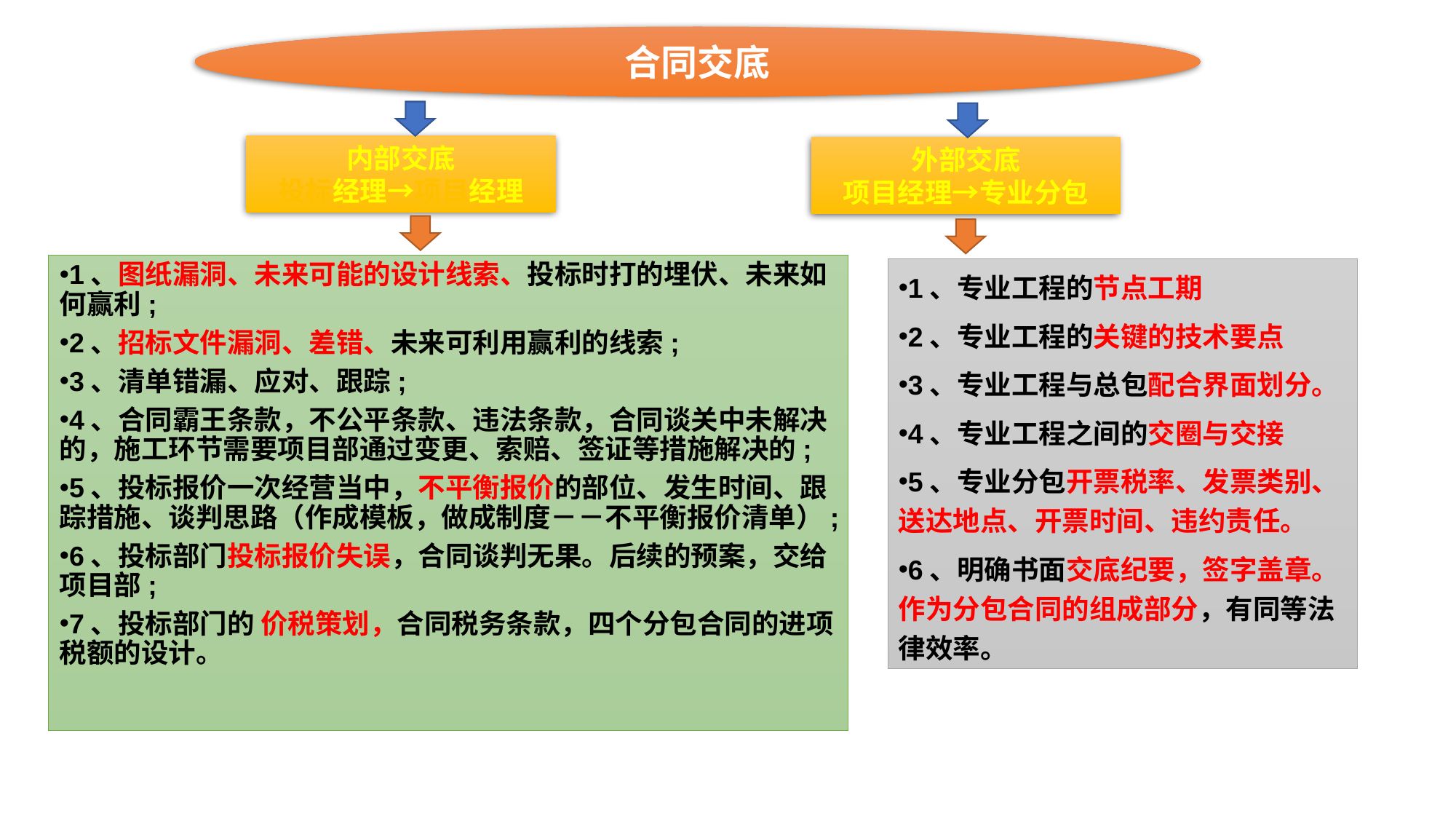

合同交底

内部交底
投标经理→项目经理
外部交底
项目经理→专业分包

1、图纸漏洞、未来可能的设计线索、投标时打的埋伏、未来如何赢利;
2、招标文件漏洞、差错、未来可利用赢利的线索;
3、清单错漏、应对、跟踪;
4、合同霸王条款，不公平条款、违法条款，合同谈关中未解决的，施工环节需要项目部通过变更、索赔、签证等措施解决的;
5、投标报价一次经营当中，不平衡报价的部位、发生时间、跟踪措施、谈判思路（作成模板，做成制度－－不平衡报价清单）;
6、投标部门投标报价失误，合同谈判无果。后续的预案，交给项目部;
7、投标部门的 价税策划，合同税务条款，四个分包合同的进项税额的设计。
1、专业工程的节点工期
2、专业工程的关键的技术要点
3、专业工程与总包配合界面划分。
4、专业工程之间的交圈与交接
5、专业分包开票税率、发票类别、送达地点、开票时间、违约责任。
6、明确书面交底纪要，签字盖章。作为分包合同的组成部分，有同等法律效率。